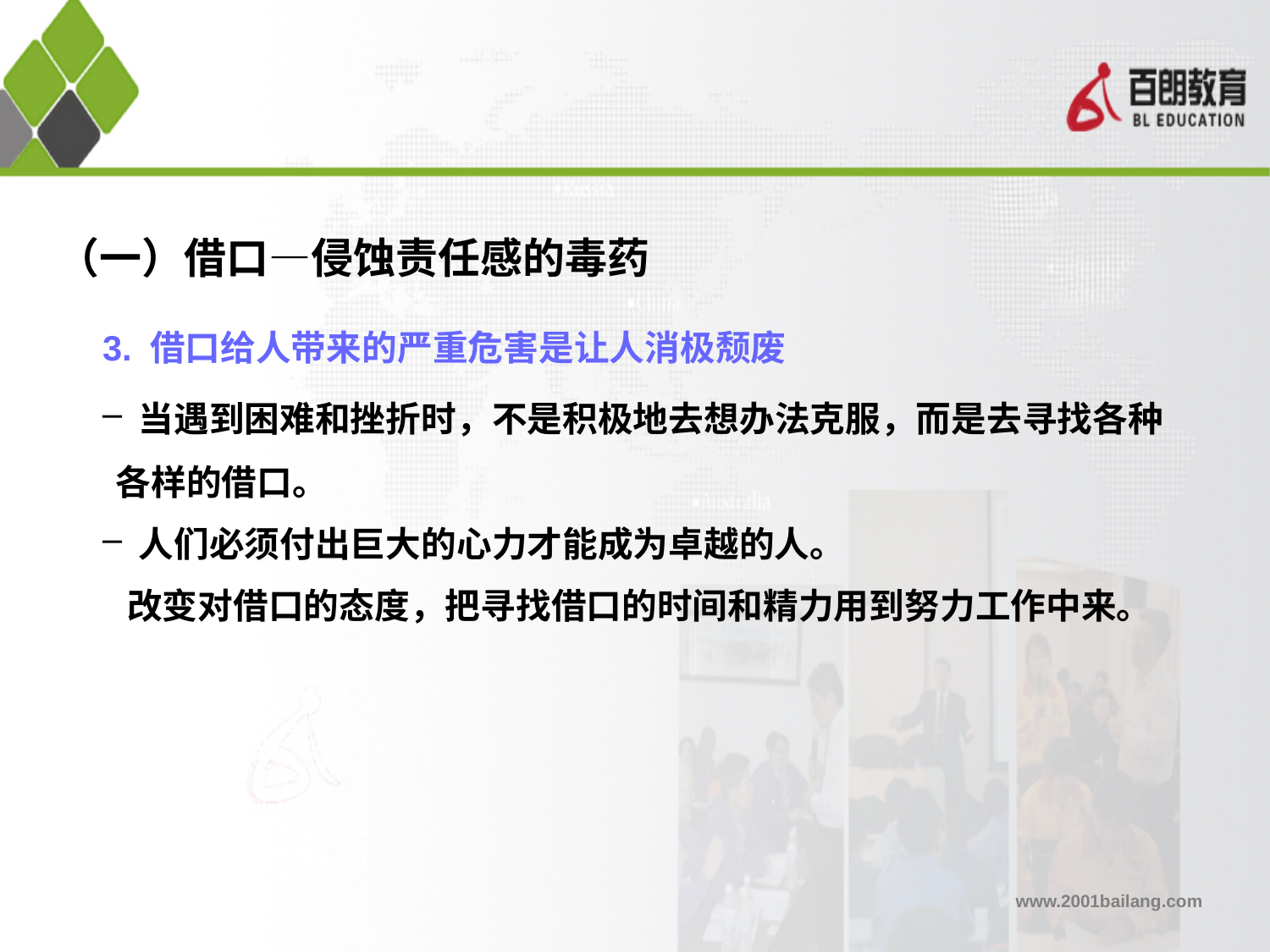

# （一）借口—侵蚀责任感的毒药
3. 借口给人带来的严重危害是让人消极颓废
 当遇到困难和挫折时，不是积极地去想办法克服，而是去寻找各种各样的借口。
 人们必须付出巨大的心力才能成为卓越的人。
  改变对借口的态度，把寻找借口的时间和精力用到努力工作中来。